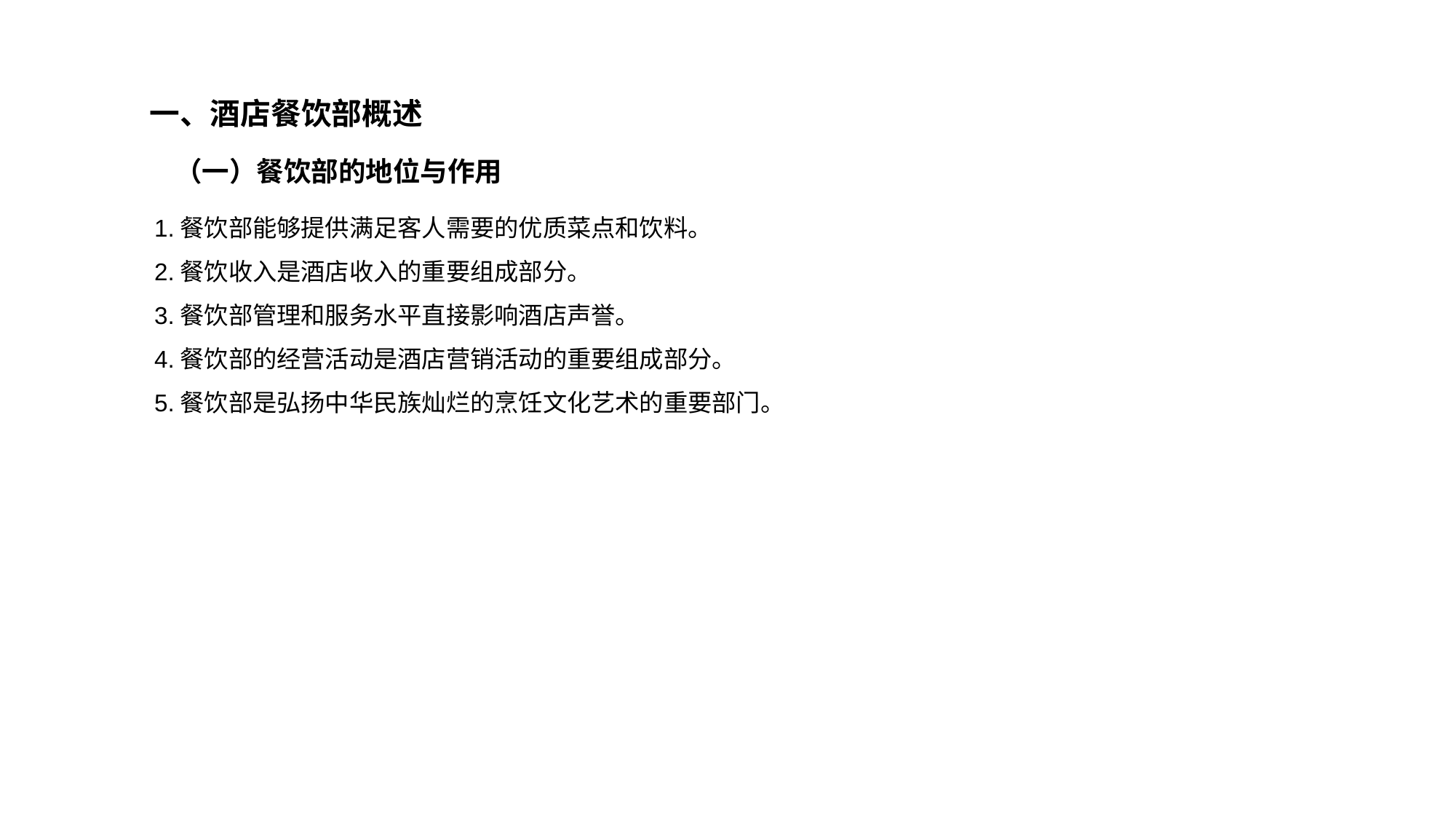

第三节    酒店餐饮部运营管理
一、酒店餐饮部概述
（一）餐饮部的地位与作用
1.餐饮部能够提供满足客人需要的优质菜点和饮料。
2.餐饮收入是酒店收入的重要组成部分。
3.餐饮部管理和服务水平直接影响酒店声誉。
4.餐饮部的经营活动是酒店营销活动的重要组成部分。
5.餐饮部是弘扬中华民族灿烂的烹饪文化艺术的重要部门。